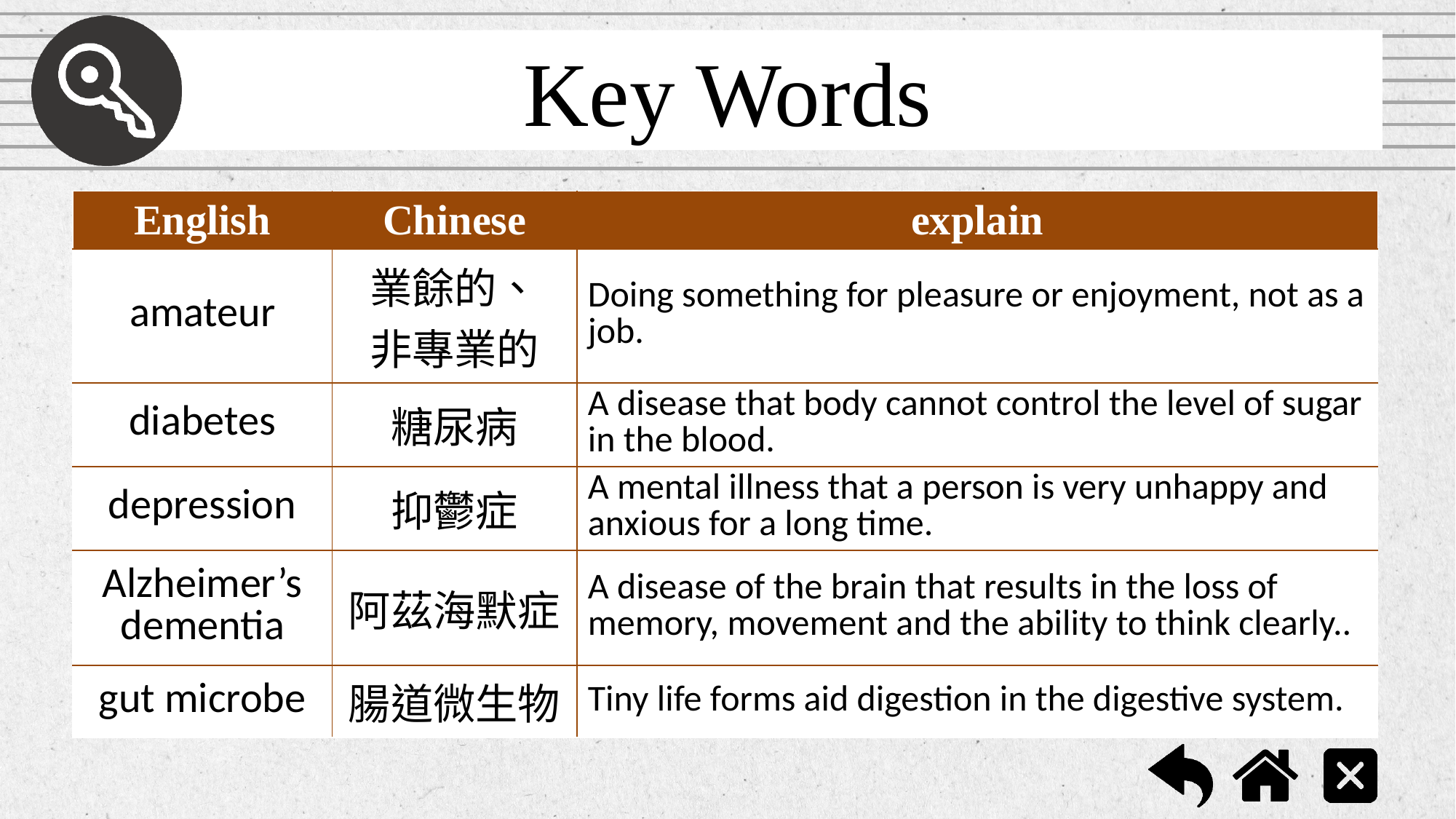

| English | Chinese | explain |
| --- | --- | --- |
| amateur | 業餘的、 非專業的 | Doing something for pleasure or enjoyment, not as a job. |
| diabetes | 糖尿病 | A disease that body cannot control the level of sugar in the blood. |
| depression | 抑鬱症 | A mental illness that a person is very unhappy and anxious for a long time. |
| Alzheimer’s dementia | 阿茲海默症 | A disease of the brain that results in the loss of memory, movement and the ability to think clearly.. |
| gut microbe | 腸道微生物 | Tiny life forms aid digestion in the digestive system. |